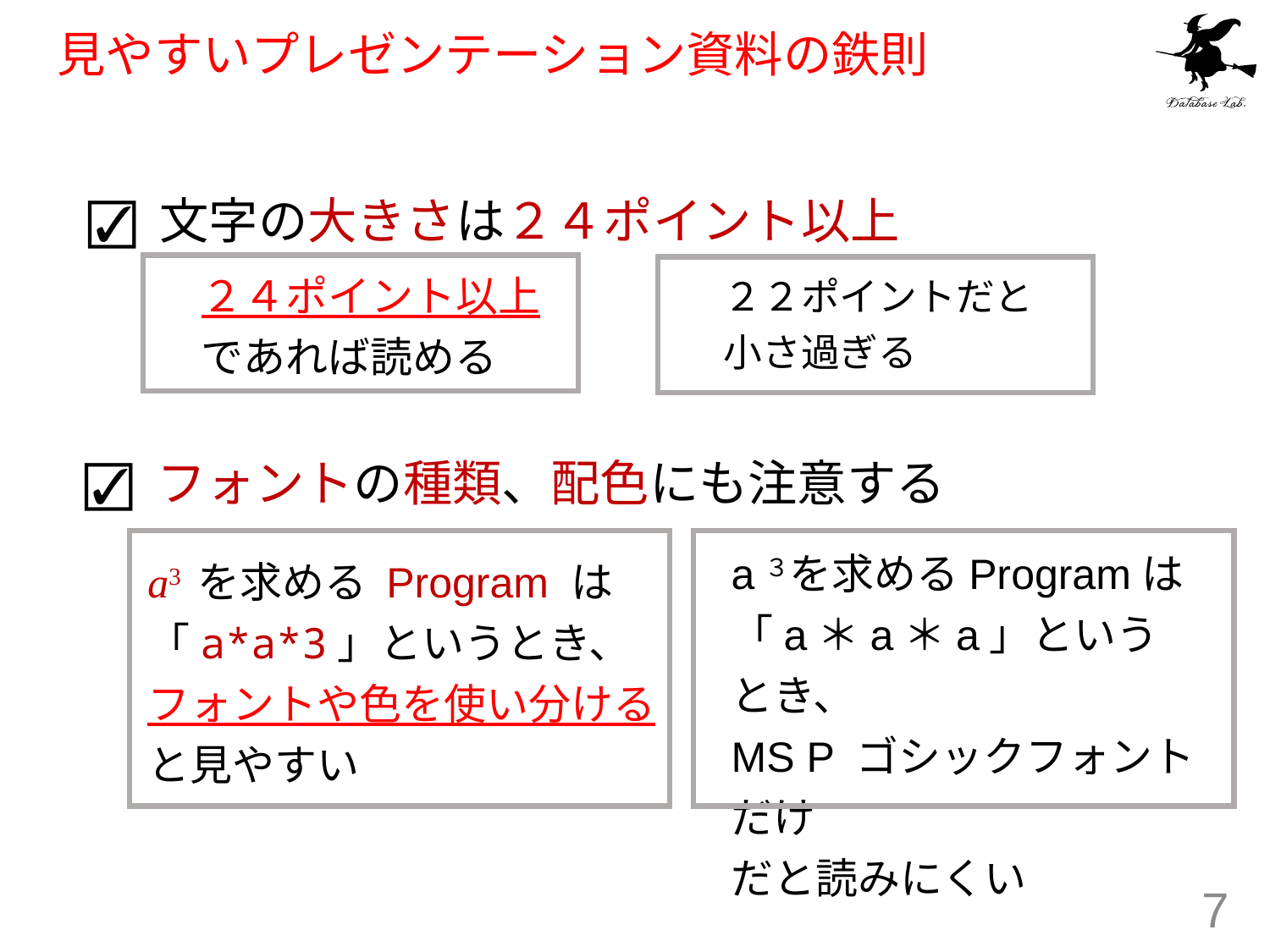

# 見やすいプレゼンテーション資料の鉄則
☑ 文字の大きさは２４ポイント以上

２４ポイント以上
であれば読める

２２ポイントだと
小さ過ぎる

☑ フォントの種類、配色にも注意する

a３を求めるProgramは
「a＊a＊a」というとき、
MS P ゴシックフォントだけ
だと読みにくい
a3 を求める Program は
「a*a*3」というとき、
フォントや色を使い分ける
と見やすい
7